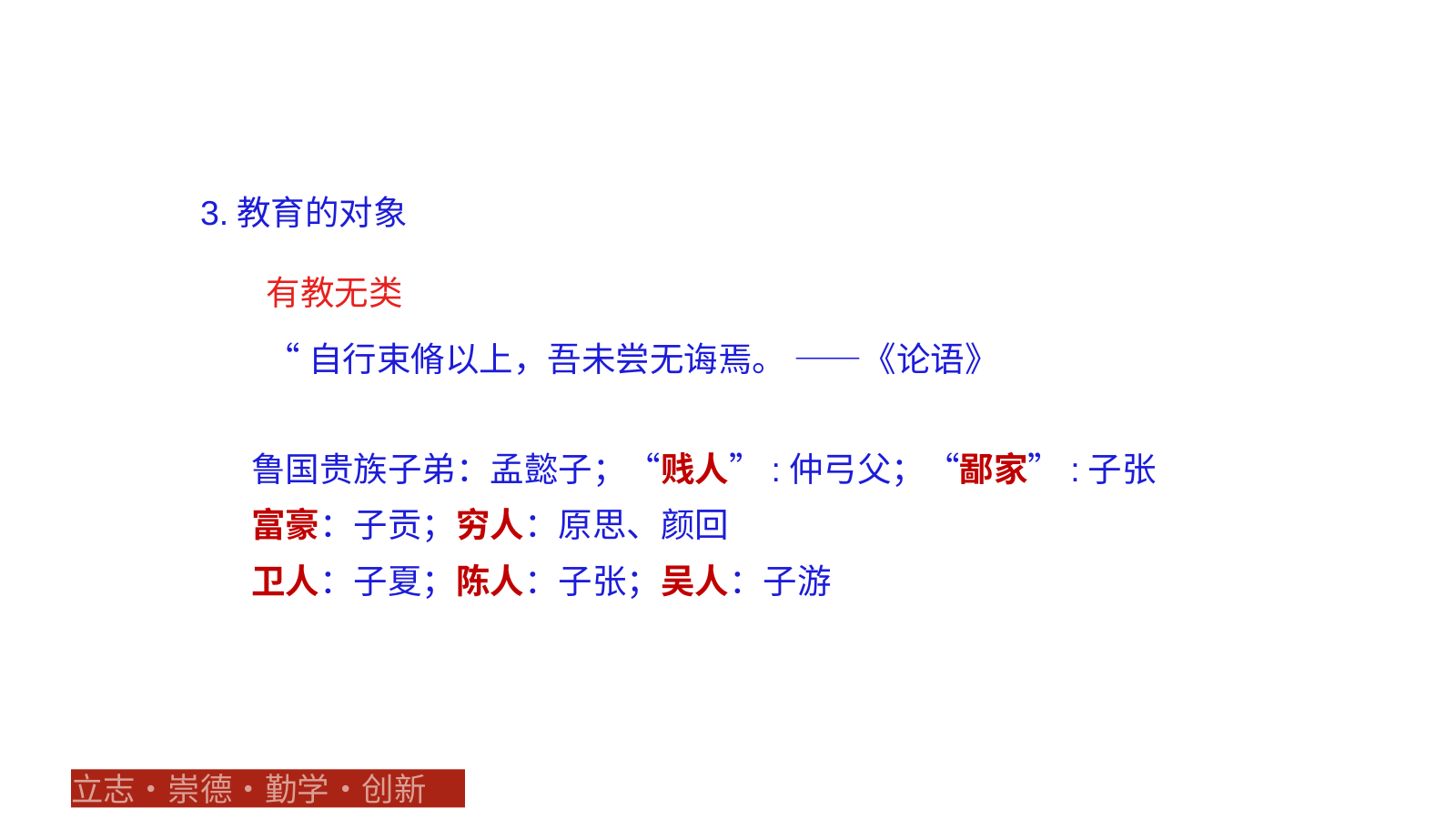

3.教育的对象
有教无类
“自行束脩以上，吾未尝无诲焉。 ——《论语》

鲁国贵族子弟：孟懿子；“贱人”:仲弓父；“鄙家”:子张
富豪：子贡；穷人：原思、颜回
卫人：子夏；陈人：子张；吴人：子游
立志•崇德•勤学•创新